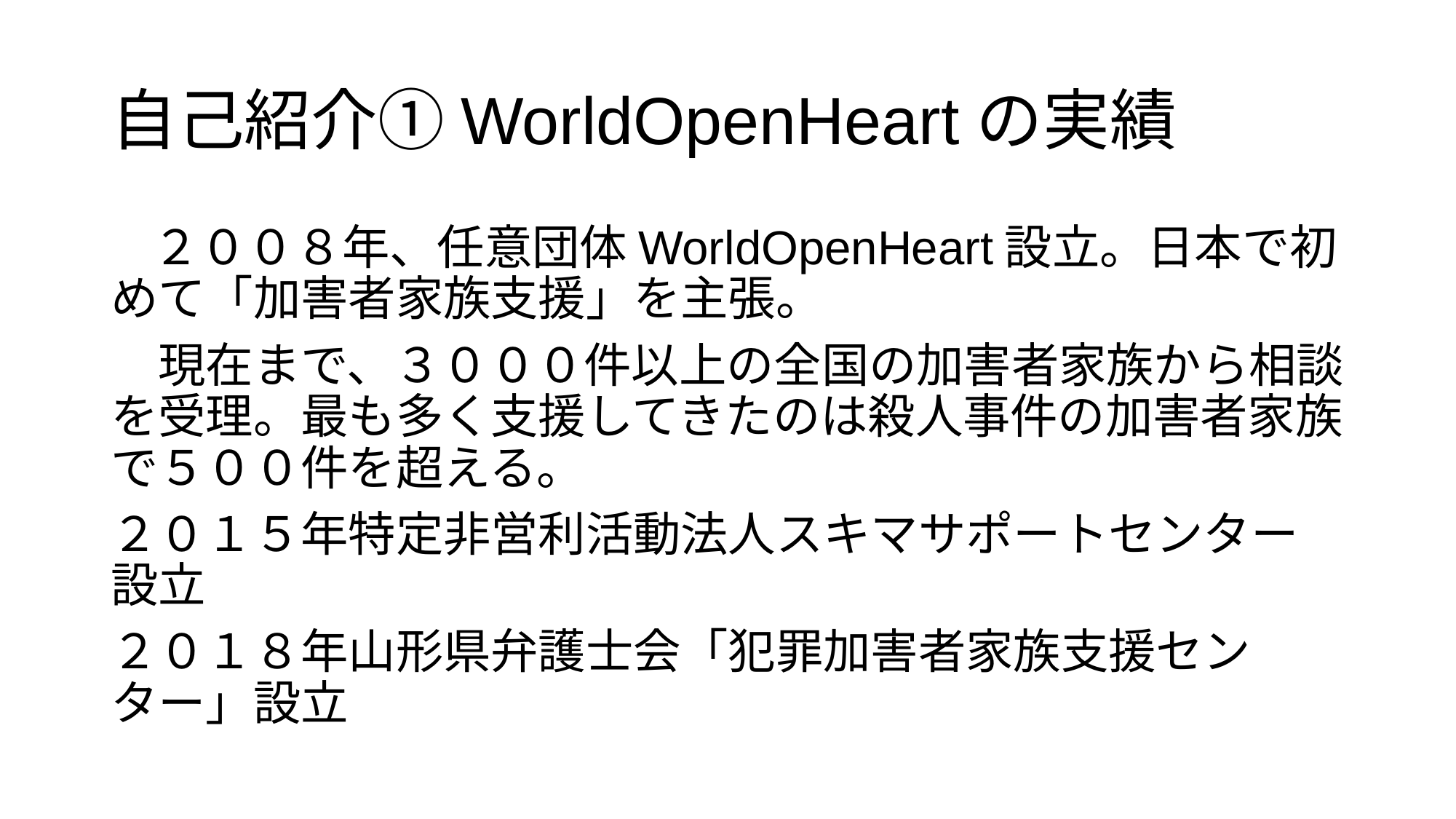

# 自己紹介①WorldOpenHeartの実績
　２００８年、任意団体WorldOpenHeart設立。日本で初めて「加害者家族支援」を主張。
　現在まで、３０００件以上の全国の加害者家族から相談を受理。最も多く支援してきたのは殺人事件の加害者家族で５００件を超える。
２０１５年特定非営利活動法人スキマサポートセンター設立
２０１８年山形県弁護士会「犯罪加害者家族支援センター」設立